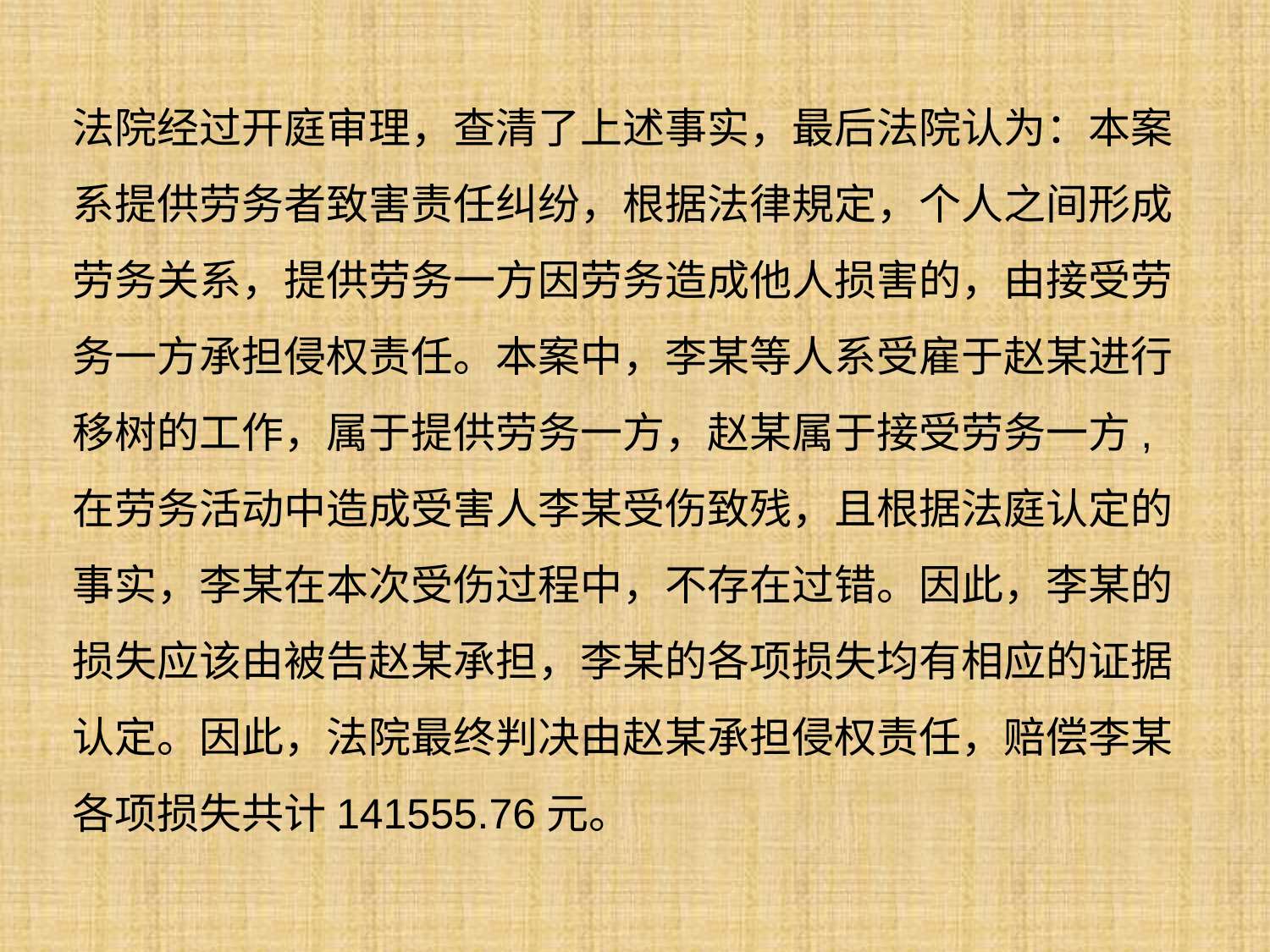

# 法院经过开庭审理，查清了上述事实，最后法院认为：本案系提供劳务者致害责任纠纷，根据法律規定，个人之间形成劳务关系，提供劳务一方因劳务造成他人损害的，由接受劳务一方承担侵权责任。本案中，李某等人系受雇于赵某进行移树的工作，属于提供劳务一方，赵某属于接受劳务一方,在劳务活动中造成受害人李某受伤致残，且根据法庭认定的事实，李某在本次受伤过程中，不存在过错。因此，李某的损失应该由被告赵某承担，李某的各项损失均有相应的证据认定。因此，法院最终判决由赵某承担侵权责任，赔偿李某各项损失共计141555.76元。